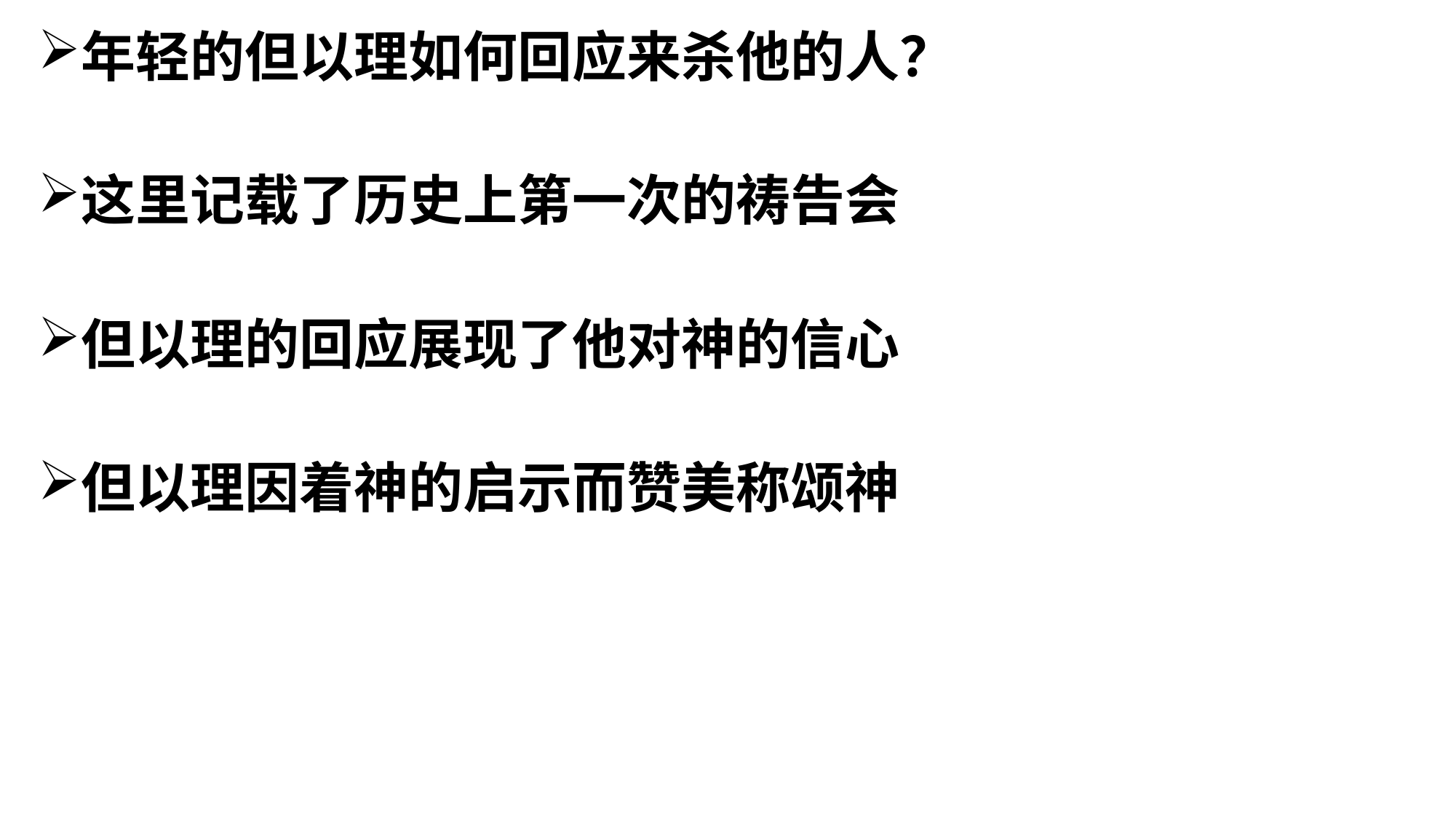

年轻的但以理如何回应来杀他的人？

这里记载了历史上第一次的祷告会

但以理的回应展现了他对神的信心

但以理因着神的启示而赞美称颂神